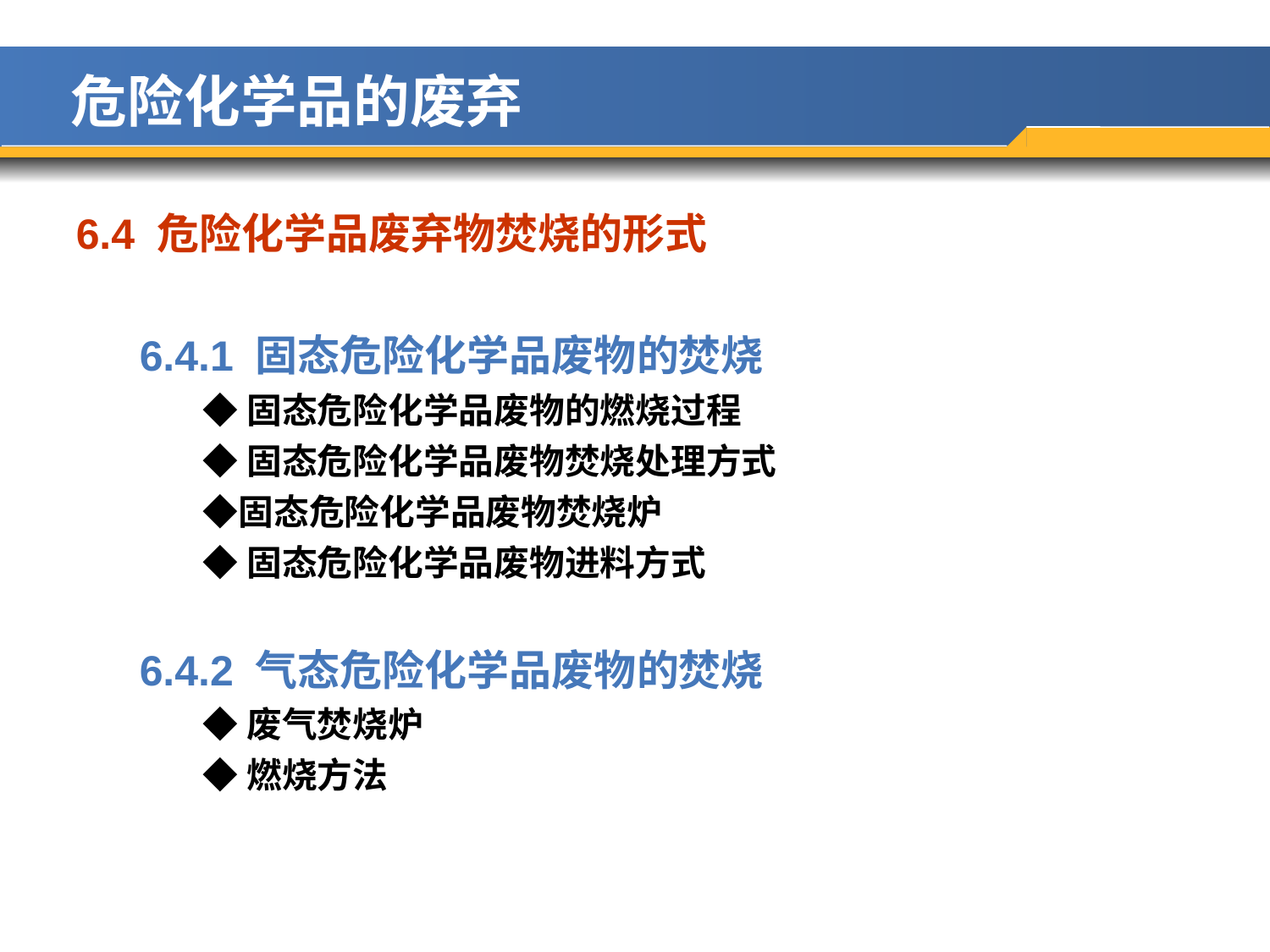

危险化学品的废弃

6.4 危险化学品废弃物焚烧的形式

6.4.1 固态危险化学品废物的焚烧
◆固态危险化学品废物的燃烧过程
◆固态危险化学品废物焚烧处理方式
◆固态危险化学品废物焚烧炉
◆固态危险化学品废物进料方式

6.4.2 气态危险化学品废物的焚烧
◆废气焚烧炉
◆燃烧方法